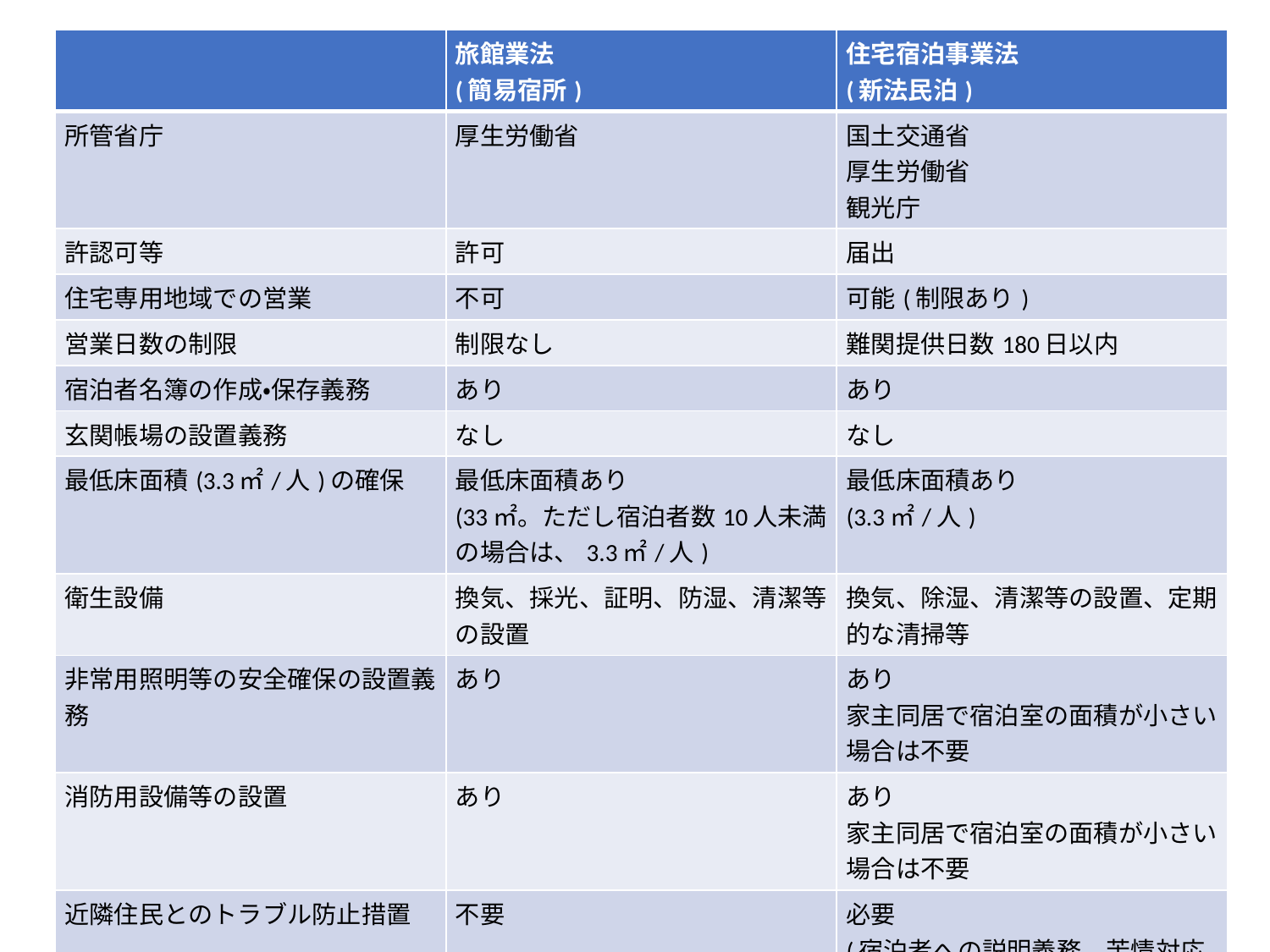

|  | 旅館業法 (簡易宿所) | 住宅宿泊事業法 (新法民泊) |
| --- | --- | --- |
| 所管省庁 | 厚生労働省 | 国土交通省 厚生労働省 観光庁 |
| 許認可等 | 許可 | 届出 |
| 住宅専用地域での営業 | 不可 | 可能(制限あり) |
| 営業日数の制限 | 制限なし | 難関提供日数180日以内 |
| 宿泊者名簿の作成・保存義務 | あり | あり |
| 玄関帳場の設置義務 | なし | なし |
| 最低床面積(3.3㎡/人)の確保 | 最低床面積あり (33㎡。ただし宿泊者数10人未満の場合は、3.3㎡/人) | 最低床面積あり (3.3㎡/人) |
| 衛生設備 | 換気、採光、証明、防湿、清潔等の設置 | 換気、除湿、清潔等の設置、定期的な清掃等 |
| 非常用照明等の安全確保の設置義務 | あり | あり 家主同居で宿泊室の面積が小さい場合は不要 |
| 消防用設備等の設置 | あり | あり 家主同居で宿泊室の面積が小さい場合は不要 |
| 近隣住民とのトラブル防止措置 | 不要 | 必要 (宿泊者への説明義務、苦情対応の義務) |
| 不在時の管理業者への委託業務 | 規程なし | 規程あり |